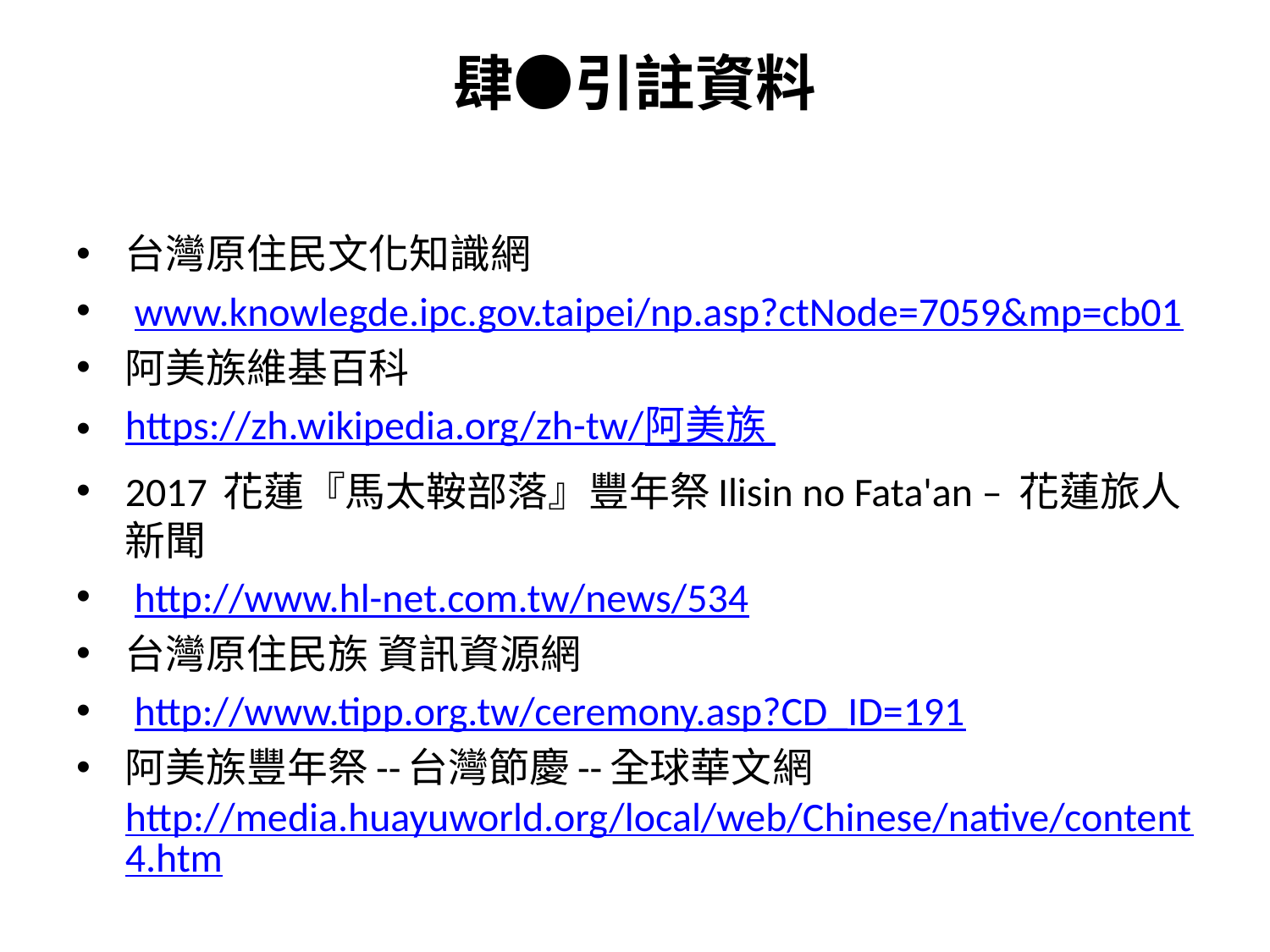

# 肆●引註資料
台灣原住民文化知識網
 www.knowlegde.ipc.gov.taipei/np.asp?ctNode=7059&mp=cb01
阿美族維基百科
https://zh.wikipedia.org/zh-tw/阿美族
2017 花蓮『馬太鞍部落』豐年祭Ilisin no Fata'an – 花蓮旅人新聞
 http://www.hl-net.com.tw/news/534
台灣原住民族 資訊資源網
 http://www.tipp.org.tw/ceremony.asp?CD_ID=191
阿美族豐年祭--台灣節慶--全球華文網 http://media.huayuworld.org/local/web/Chinese/native/content4.htm